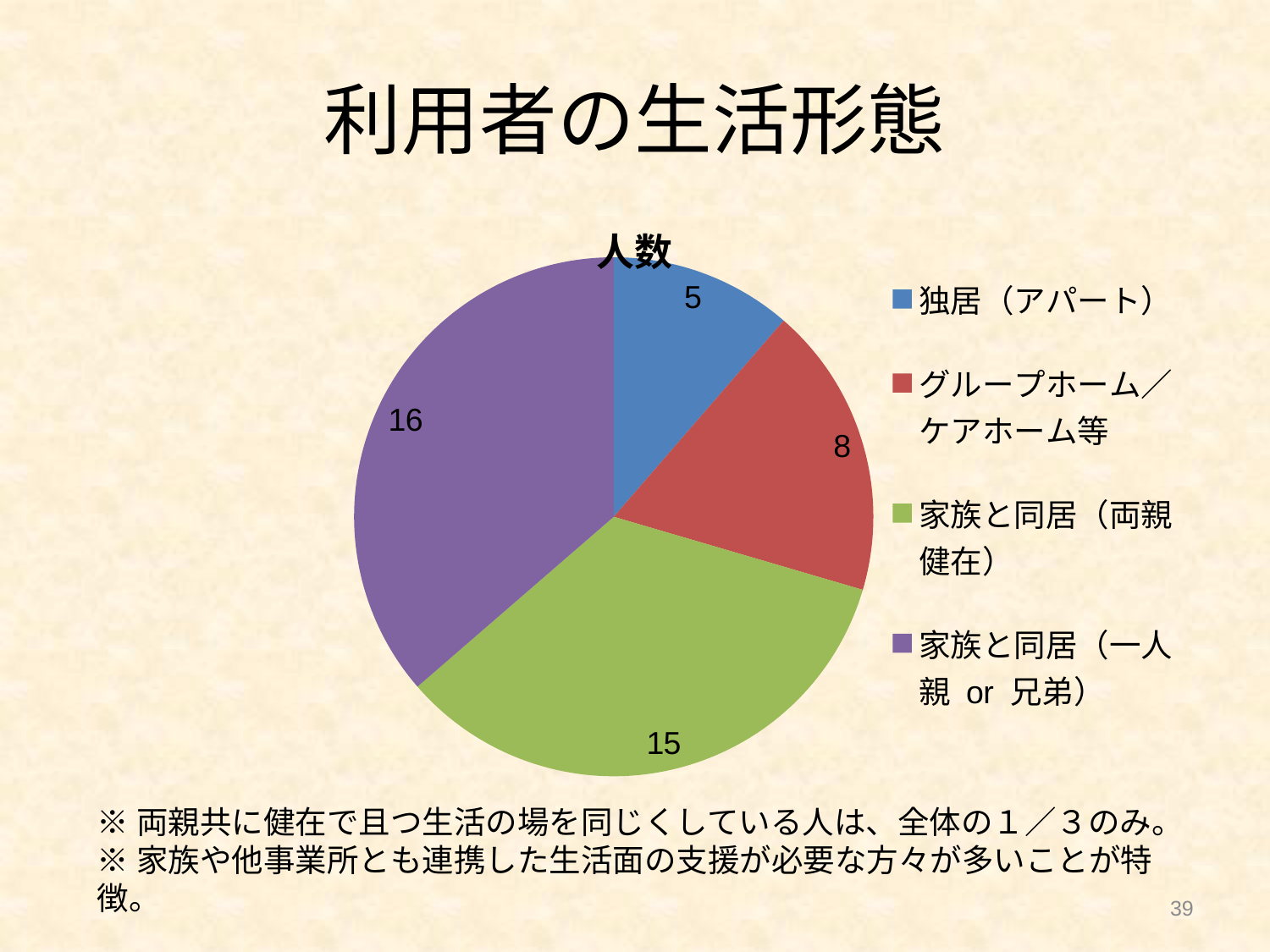

# 利用者の生活形態

### Chart:

| Category | 人数 |
|---|---|
| 独居（アパート） | 5.0 |
| グループホーム／ケアホーム等 | 8.0 |
| 家族と同居（両親健在） | 15.0 |
| 家族と同居（一人親 or 兄弟） | 16.0 |
※両親共に健在で且つ生活の場を同じくしている人は、全体の１／３のみ。
※家族や他事業所とも連携した生活面の支援が必要な方々が多いことが特徴。
39